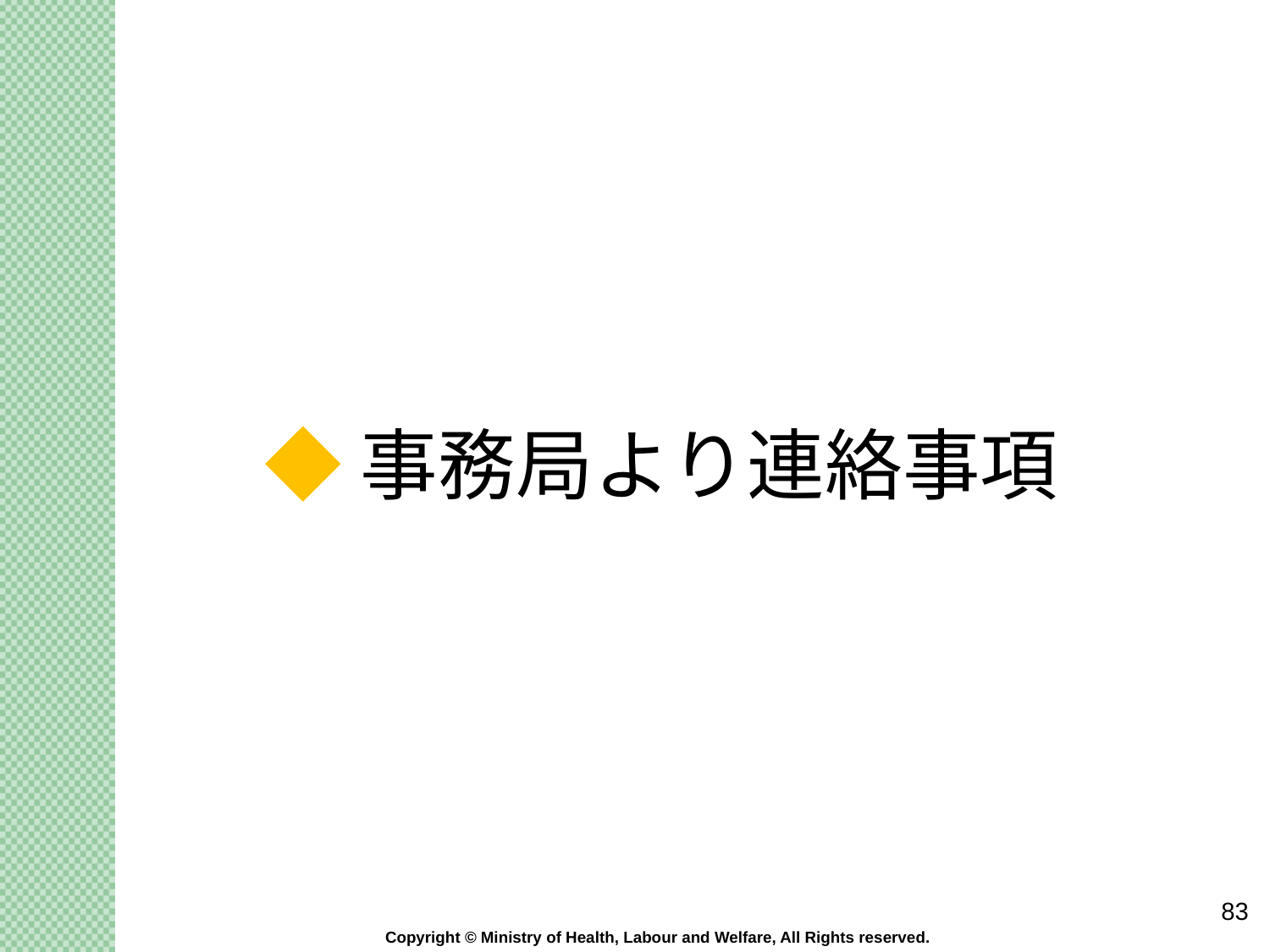

# ◆事務局より連絡事項
83
Copyright © Ministry of Health, Labour and Welfare, All Rights reserved.